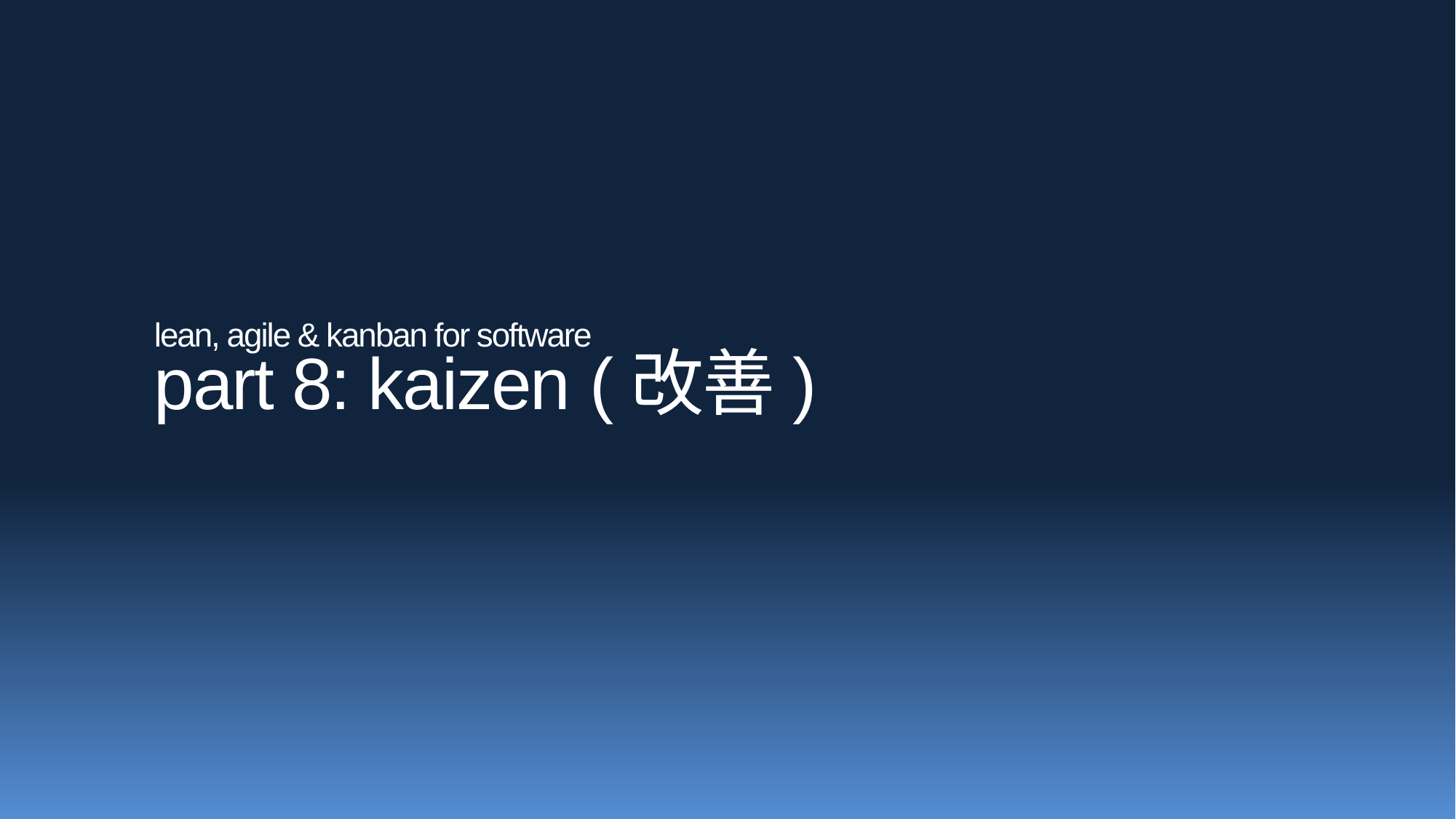

# lean, agile & kanban for software part 8: kaizen (改善)